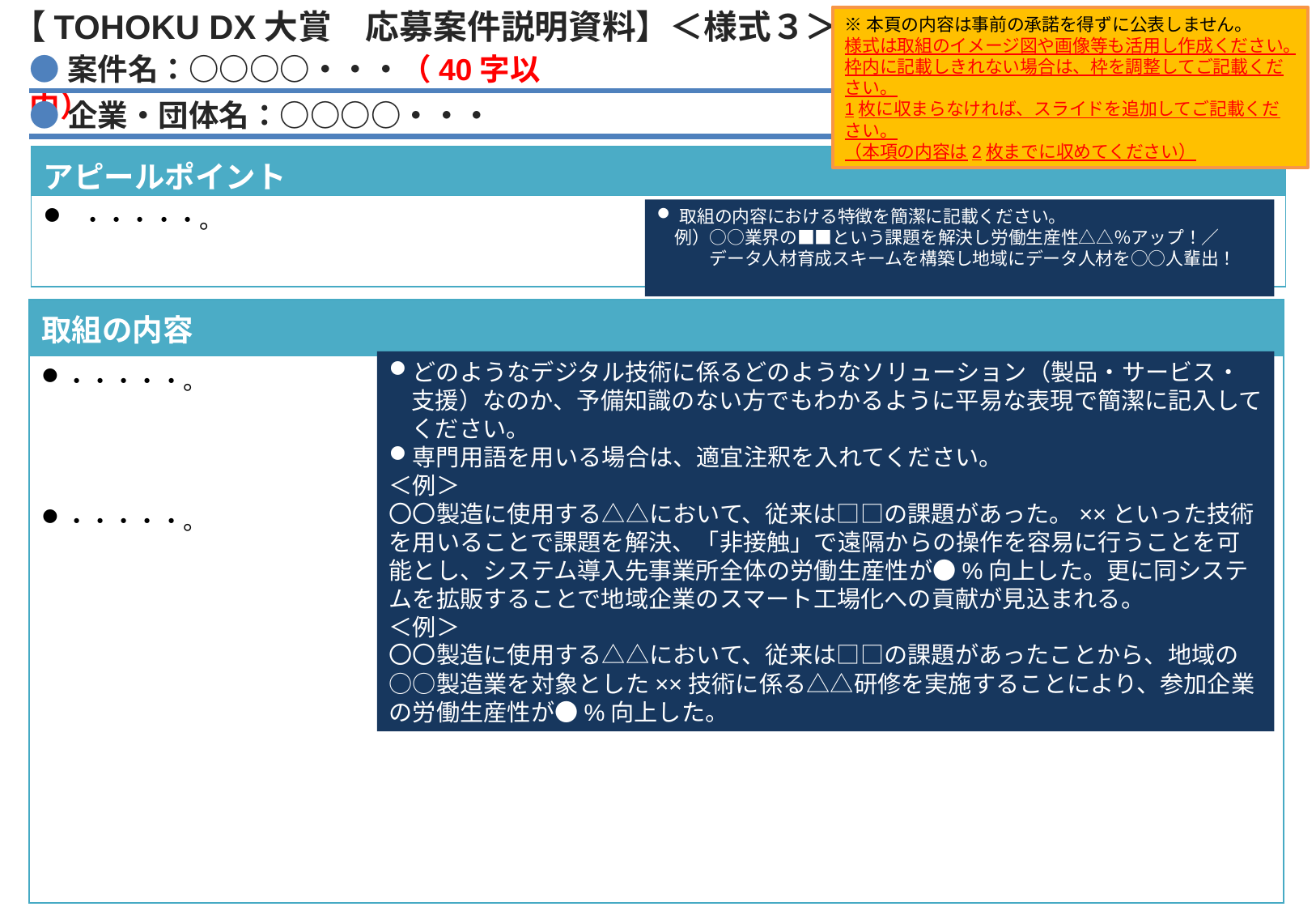

【TOHOKU DX大賞　応募案件説明資料】＜様式３＞
※本頁の内容は事前の承諾を得ずに公表しません。
様式は取組のイメージ図や画像等も活用し作成ください。
枠内に記載しきれない場合は、枠を調整してご記載ください。
1枚に収まらなければ、スライドを追加してご記載ください。
（本項の内容は2枚までに収めてください）
●案件名：○○○○・・・（40字以内）
●企業・団体名：○○○○・・・
| アピールポイント |
| --- |
| ・・・・・。 |
取組の内容における特徴を簡潔に記載ください。
　例）○○業界の■■という課題を解決し労働生産性△△％アップ！／
　　　データ人材育成スキームを構築し地域にデータ人材を○○人輩出！
| 取組の内容 |
| --- |
| ・・・・・。 ・・・・・。 |
どのようなデジタル技術に係るどのようなソリューション（製品・サービス・支援）なのか、予備知識のない方でもわかるように平易な表現で簡潔に記入してください。
専門用語を用いる場合は、適宜注釈を入れてください。
＜例＞
〇〇製造に使用する△△において、従来は□□の課題があった。××といった技術を用いることで課題を解決、「非接触」で遠隔からの操作を容易に行うことを可能とし、システム導入先事業所全体の労働生産性が●%向上した。更に同システムを拡販することで地域企業のスマート工場化への貢献が見込まれる。
＜例＞
〇〇製造に使用する△△において、従来は□□の課題があったことから、地域の○○製造業を対象とした××技術に係る△△研修を実施することにより、参加企業の労働生産性が●%向上した。